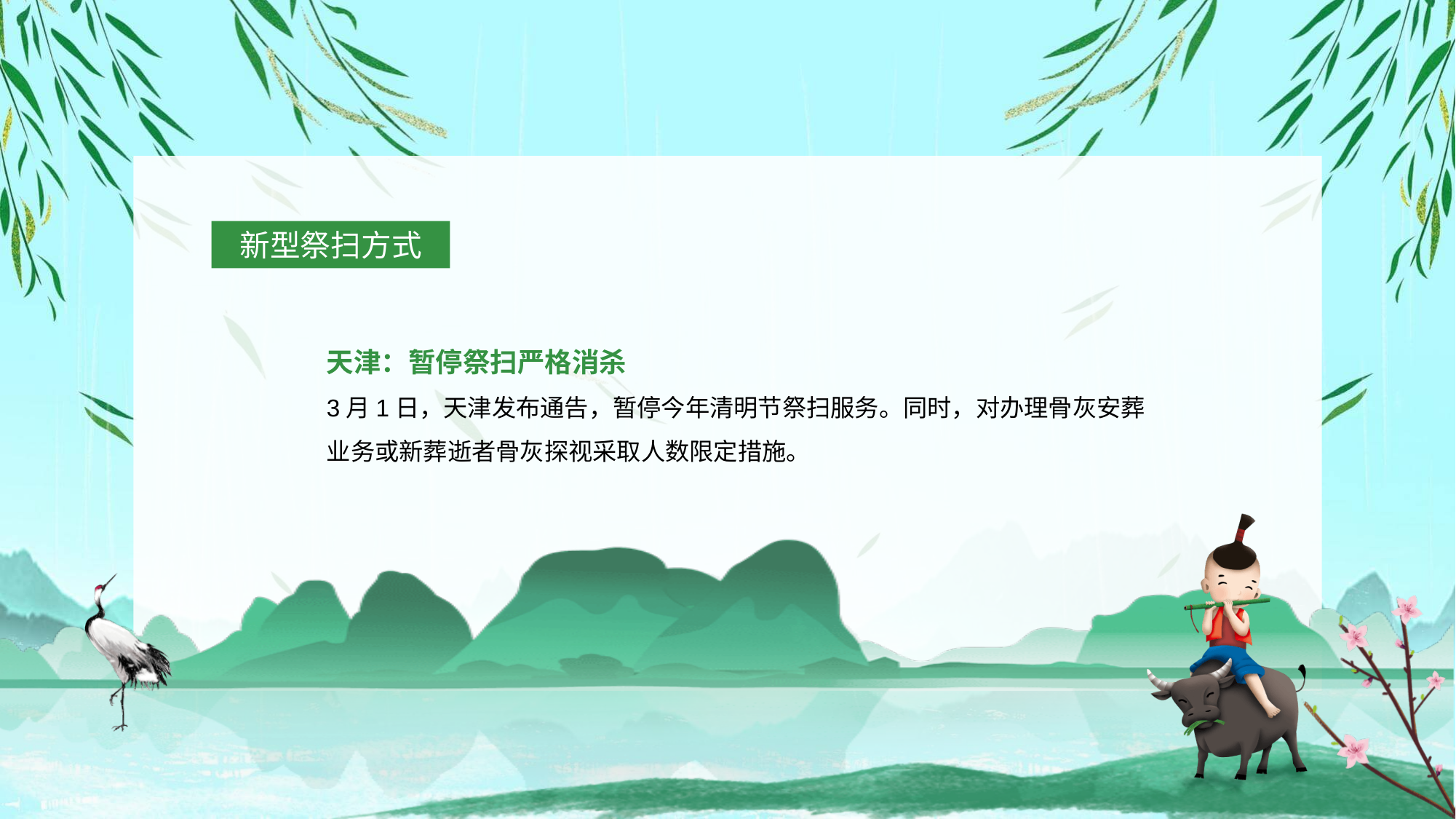

新型祭扫方式
天津：暂停祭扫严格消杀
3月1日，天津发布通告，暂停今年清明节祭扫服务。同时，对办理骨灰安葬业务或新葬逝者骨灰探视采取人数限定措施。